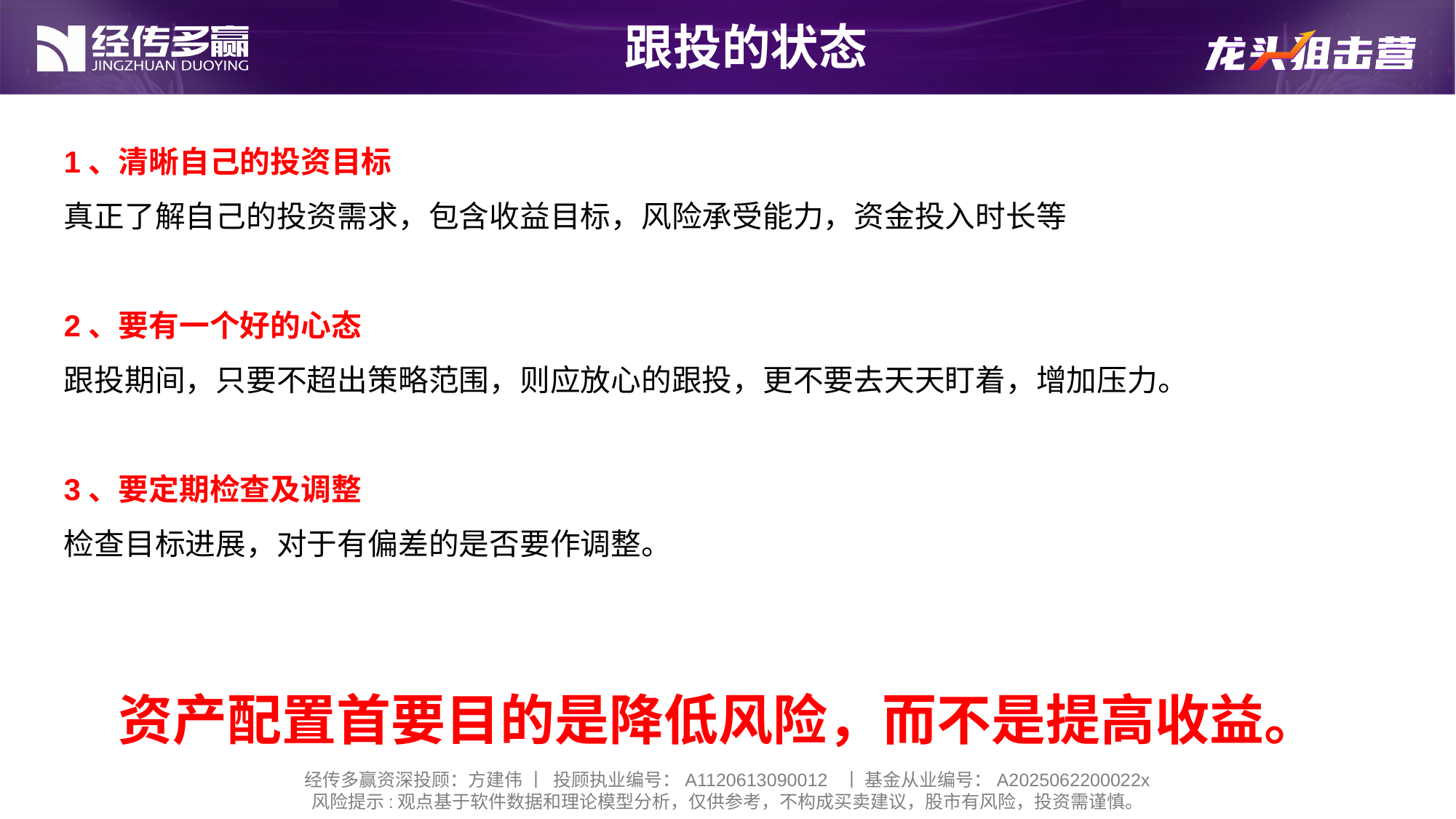

跟投的状态
1、清晰自己的投资目标
真正了解自己的投资需求，包含收益目标，风险承受能力，资金投入时长等

2、要有一个好的心态
跟投期间，只要不超出策略范围，则应放心的跟投，更不要去天天盯着，增加压力。

3、要定期检查及调整
检查目标进展，对于有偏差的是否要作调整。

资产配置首要目的是降低风险，而不是提高收益。